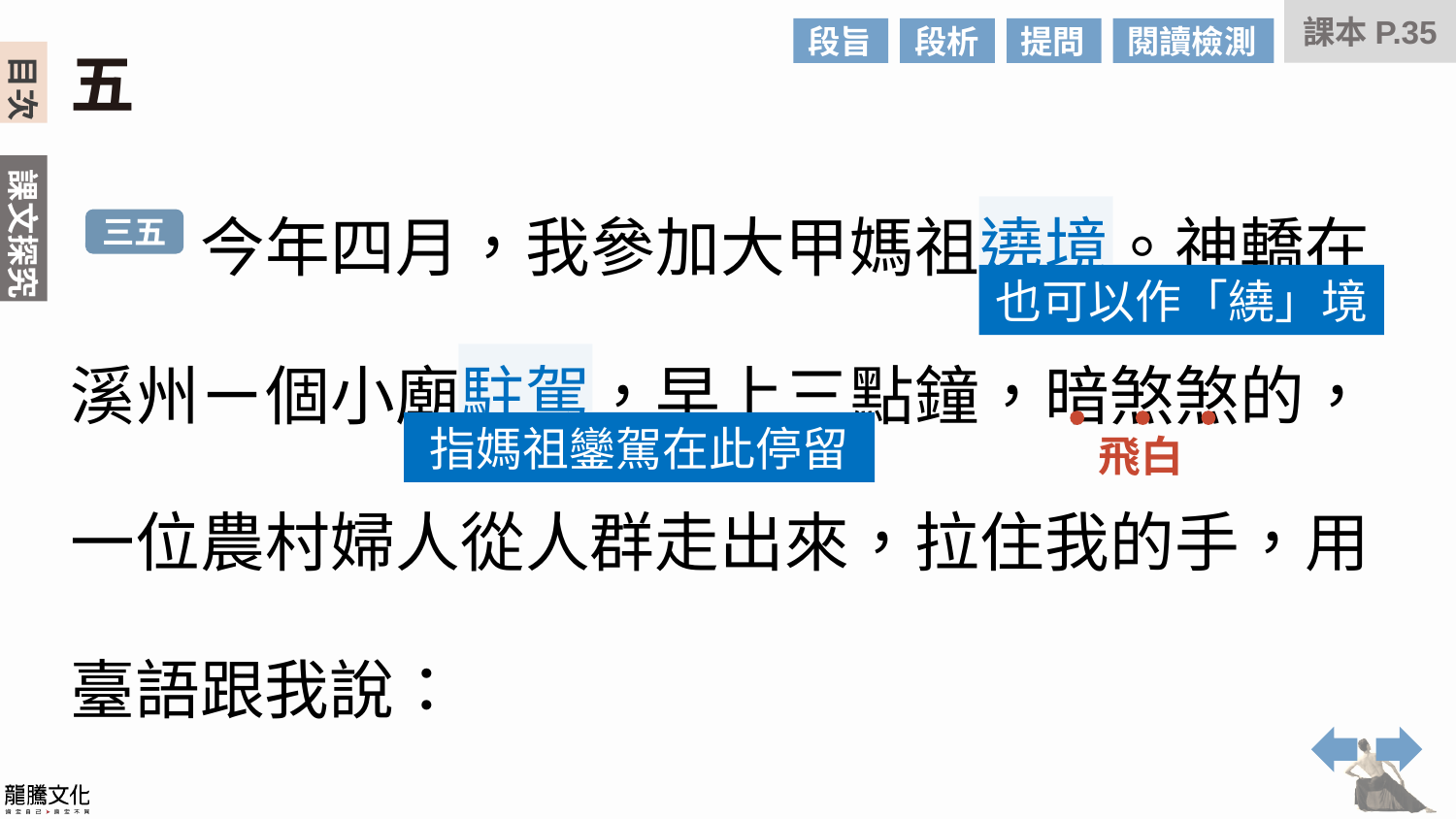

課本P.35
段旨
段析
提問
閱讀檢測
五
　　今年四月，我參加大甲媽祖遶境。神轎在溪州ㄧ個小廟駐駕，早上三點鐘，暗煞煞的，一位農村婦人從人群走出來，拉住我的手，用臺語跟我說：

三五
也可以作「繞」境

指媽祖鑾駕在此停留

飛白